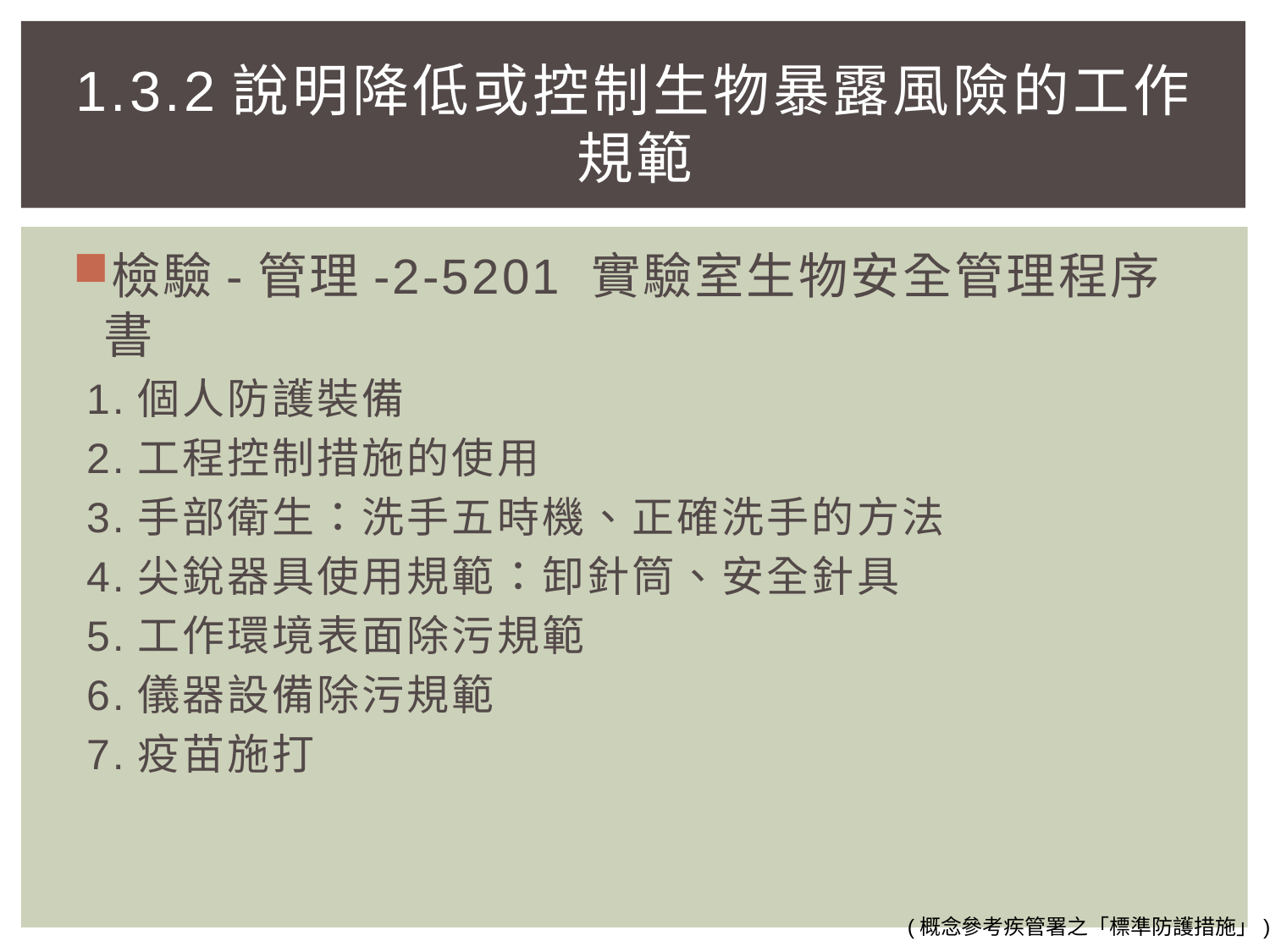

# 1.3.2說明降低或控制生物暴露風險的工作規範
檢驗-管理-2-5201 實驗室生物安全管理程序書
 1.個人防護裝備
 2.工程控制措施的使用
 3.手部衛生：洗手五時機、正確洗手的方法
 4.尖銳器具使用規範：卸針筒、安全針具
 5.工作環境表面除污規範
 6.儀器設備除污規範
 7.疫苗施打

(概念參考疾管署之「標準防護措施」)